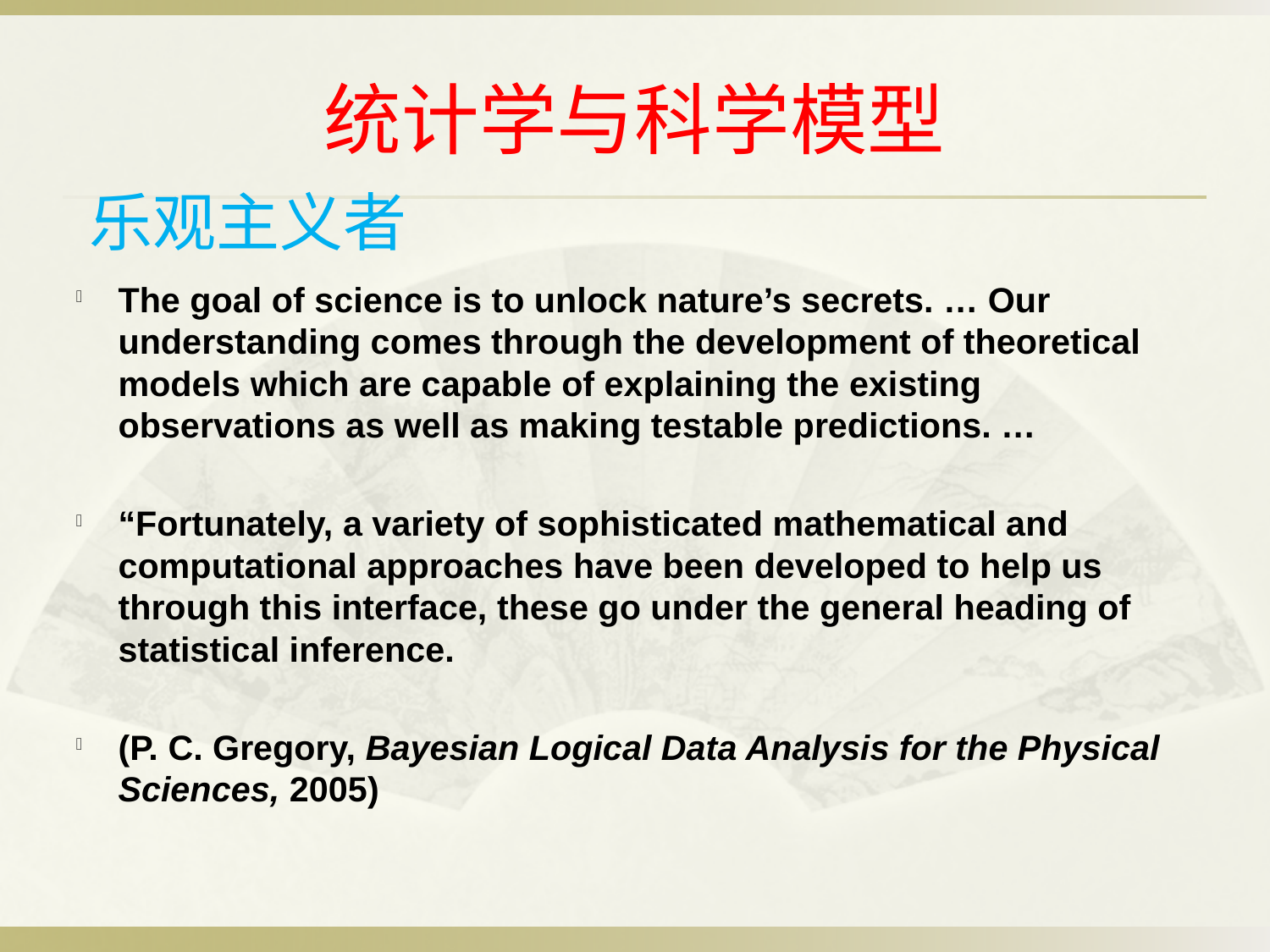

# 统计学与科学模型
乐观主义者

The goal of science is to unlock nature’s secrets. … Our
understanding comes through the development of theoretical
models which are capable of explaining the existing observations as well as making testable predictions. …

“Fortunately, a variety of sophisticated mathematical and
computational approaches have been developed to help us through this interface, these go under the general heading of statistical inference.

(P. C. Gregory, Bayesian Logical Data Analysis for the Physical
Sciences, 2005)